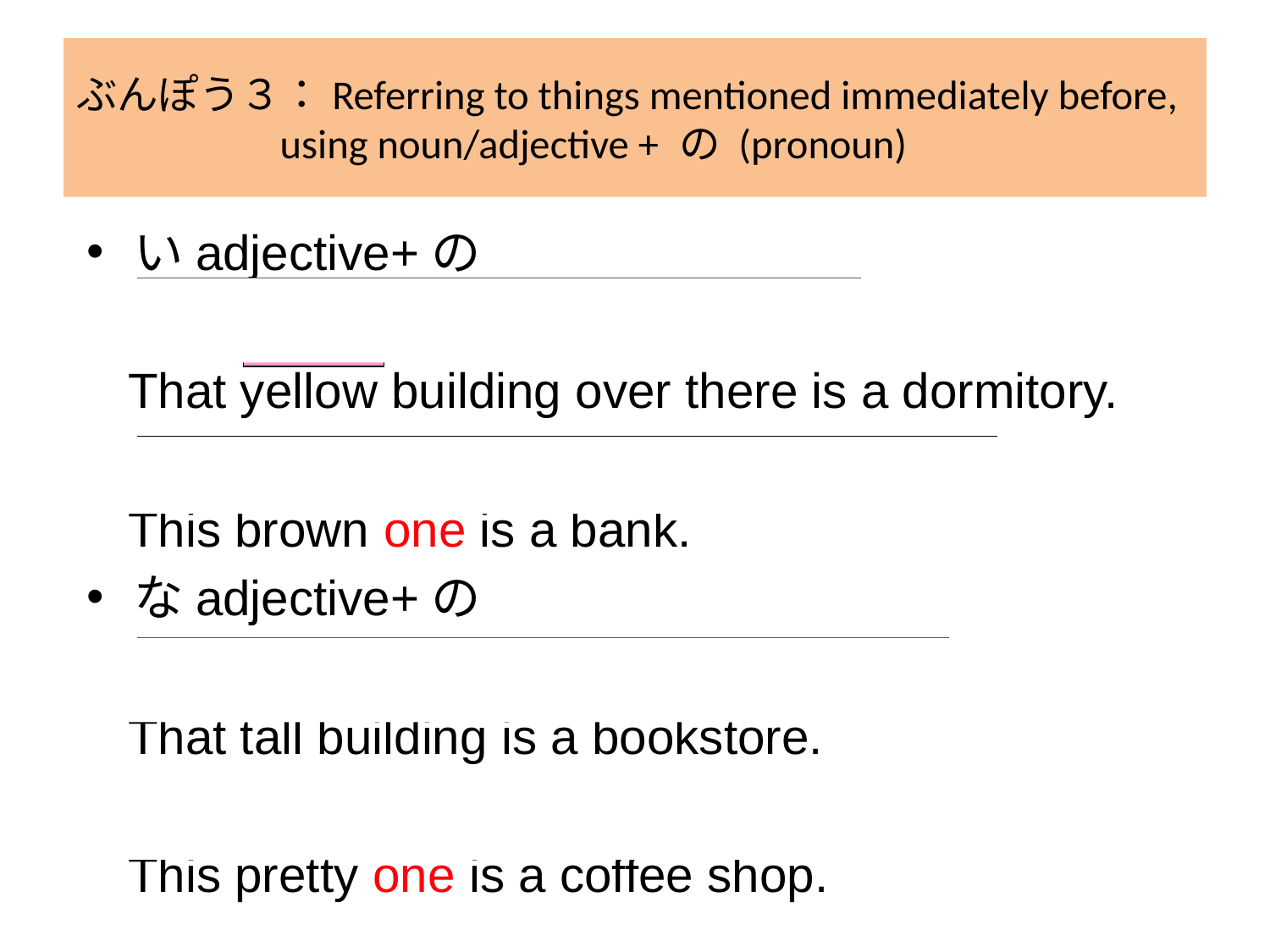

# ぶんぽう３：Referring to things mentioned immediately before, using noun/adjective + の (pronoun)
いadjective+の

   That yellow building over there is a dormitory.

   This brown one is a bank.
なadjective+の

   That tall building is a bookstore.

   This pretty one is a coffee shop.

きいろい
りょう
あの
たてもの
は
です。

この
たてもの
は
ちゃいろい
　　の
ぎんこう
です。

です。
その
ほんや
たかい
たてもの
は

この
きれいな
たてもの
　　の
は
きっさてん
です。